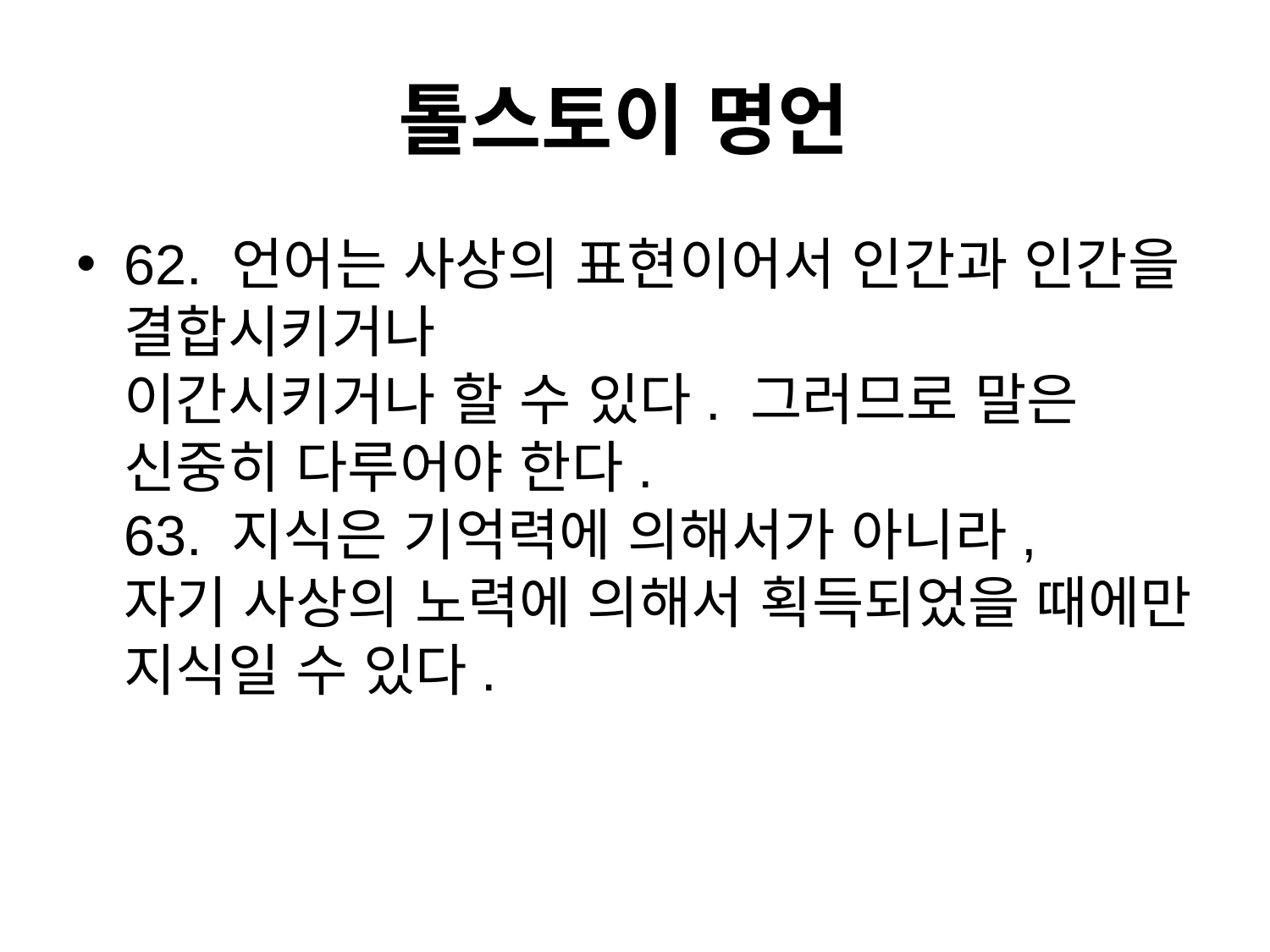

# 톨스토이 명언
62. 언어는 사상의 표현이어서 인간과 인간을 결합시키거나
이간시키거나 할 수 있다. 그러므로 말은 신중히 다루어야 한다.
63. 지식은 기억력에 의해서가 아니라,
자기 사상의 노력에 의해서 획득되었을 때에만 지식일 수 있다.